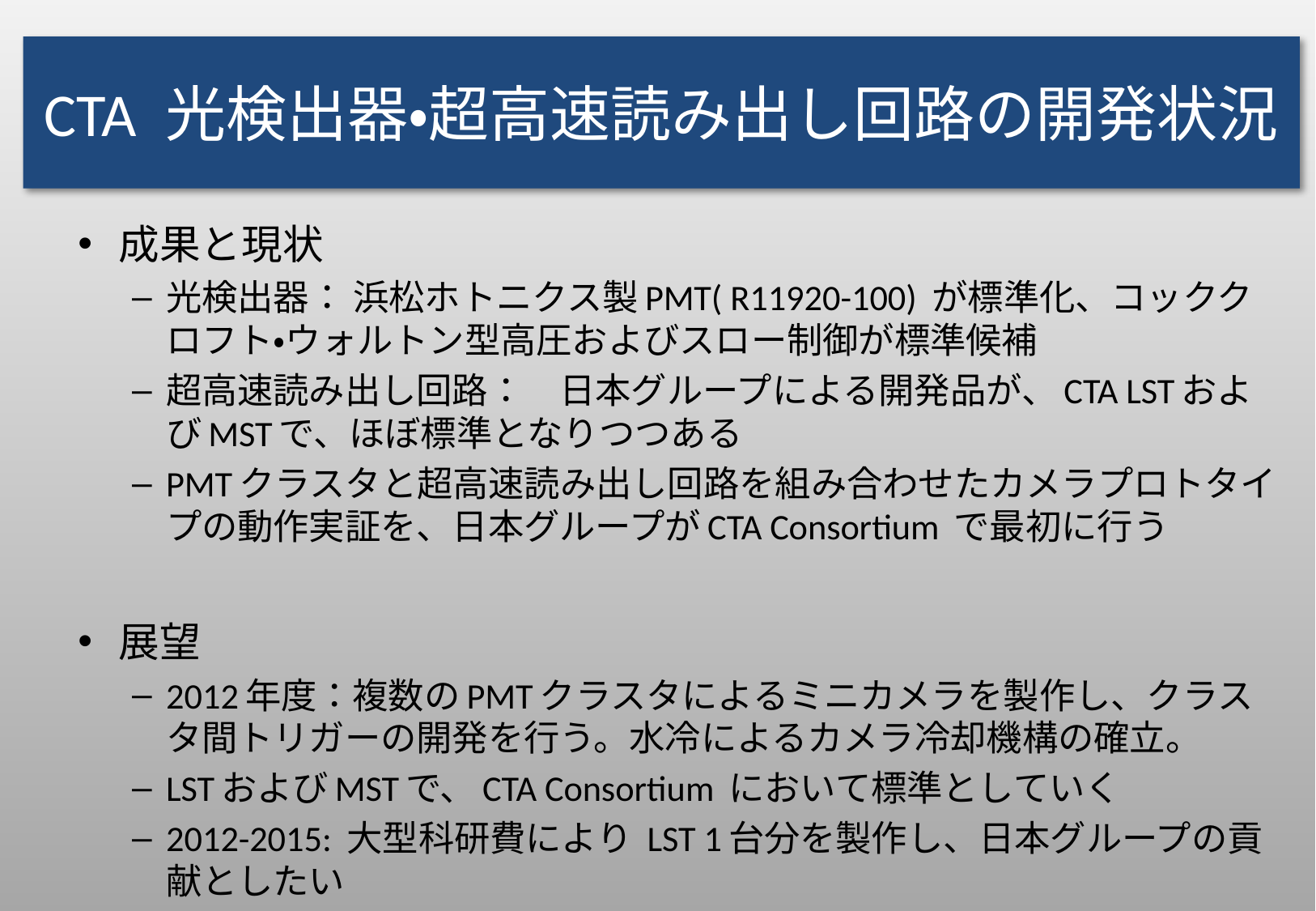

# CTA 光検出器・超高速読み出し回路の開発状況
成果と現状
光検出器： 浜松ホトニクス製PMT( R11920-100) が標準化、コッククロフト・ウォルトン型高圧およびスロー制御が標準候補
超高速読み出し回路：　日本グループによる開発品が、CTA LSTおよびMSTで、ほぼ標準となりつつある
PMTクラスタと超高速読み出し回路を組み合わせたカメラプロトタイプの動作実証を、日本グループがCTA Consortium で最初に行う

展望
2012年度：複数のPMTクラスタによるミニカメラを製作し、クラスタ間トリガーの開発を行う。水冷によるカメラ冷却機構の確立。
LSTおよびMSTで、CTA Consortium において標準としていく
2012-2015: 大型科研費により LST 1台分を製作し、日本グループの貢献としたい